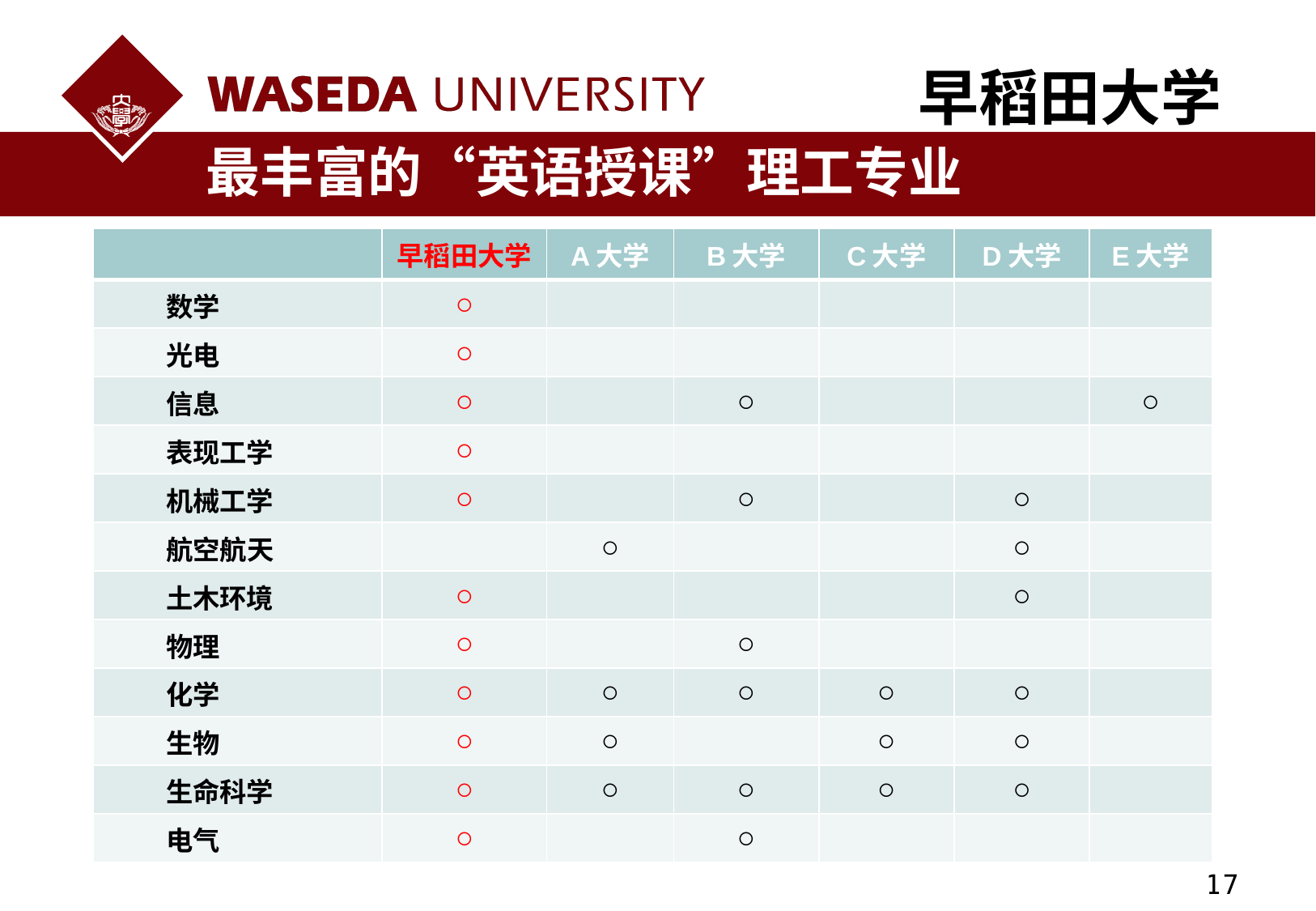

早稻田大学
最丰富的“英语授课”理工专业
|  | 早稻田大学 | A大学 | B大学 | C大学 | D大学 | E大学 |
| --- | --- | --- | --- | --- | --- | --- |
| 数学 | ○ |  |  |  |  |  |
| 光电 | ○ |  |  |  |  |  |
| 信息 | ○ |  | ○ |  |  | ○ |
| 表现工学 | ○ |  |  |  |  |  |
| 机械工学 | ○ |  | ○ |  | ○ |  |
| 航空航天 |  | ○ |  |  | ○ |  |
| 土木环境 | ○ |  |  |  | ○ |  |
| 物理 | ○ |  | ○ |  |  |  |
| 化学 | ○ | ○ | ○ | ○ | ○ |  |
| 生物 | ○ | ○ |  | ○ | ○ |  |
| 生命科学 | ○ | ○ | ○ | ○ | ○ |  |
| 电气 | ○ |  | ○ |  |  |  |